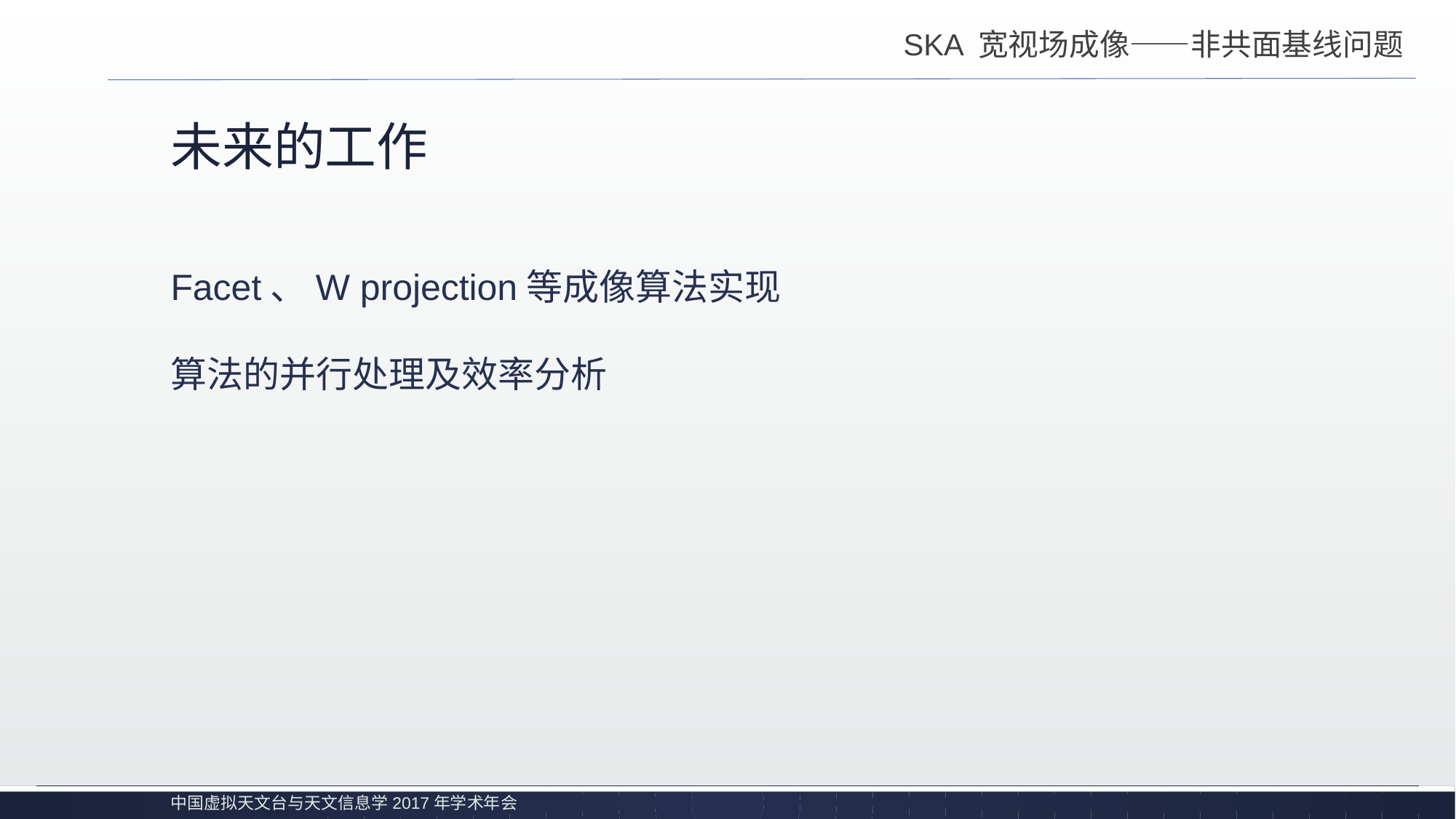

SKA 宽视场成像——非共面基线问题
# 未来的工作

Facet、W projection等成像算法实现

算法的并行处理及效率分析

中国虚拟天文台与天文信息学2017年学术年会